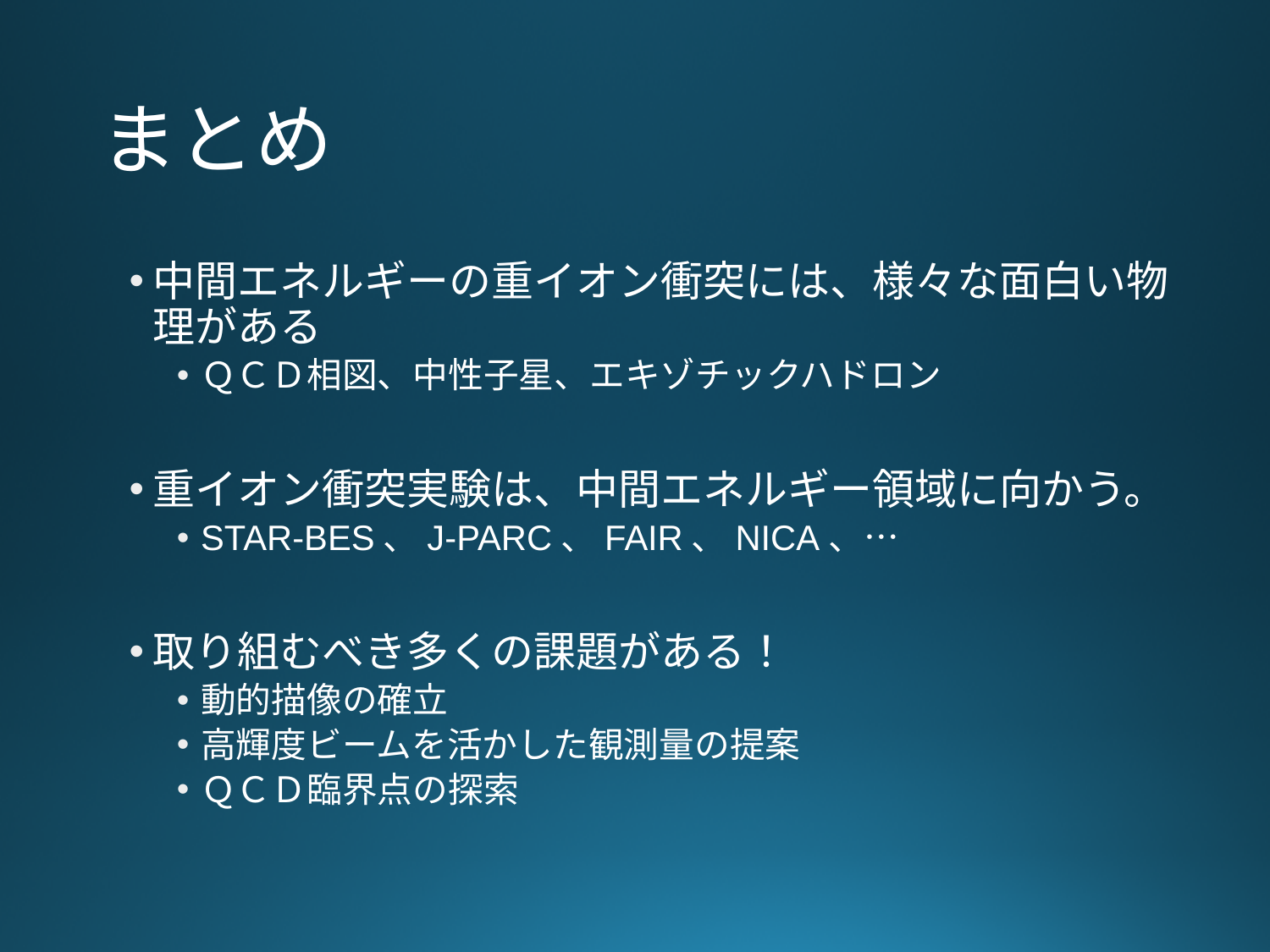

# まとめ
中間エネルギーの重イオン衝突には、様々な面白い物理がある
ＱＣＤ相図、中性子星、エキゾチックハドロン

重イオン衝突実験は、中間エネルギー領域に向かう。
STAR-BES、J-PARC、FAIR、NICA、…

取り組むべき多くの課題がある！
動的描像の確立
高輝度ビームを活かした観測量の提案
ＱＣＤ臨界点の探索